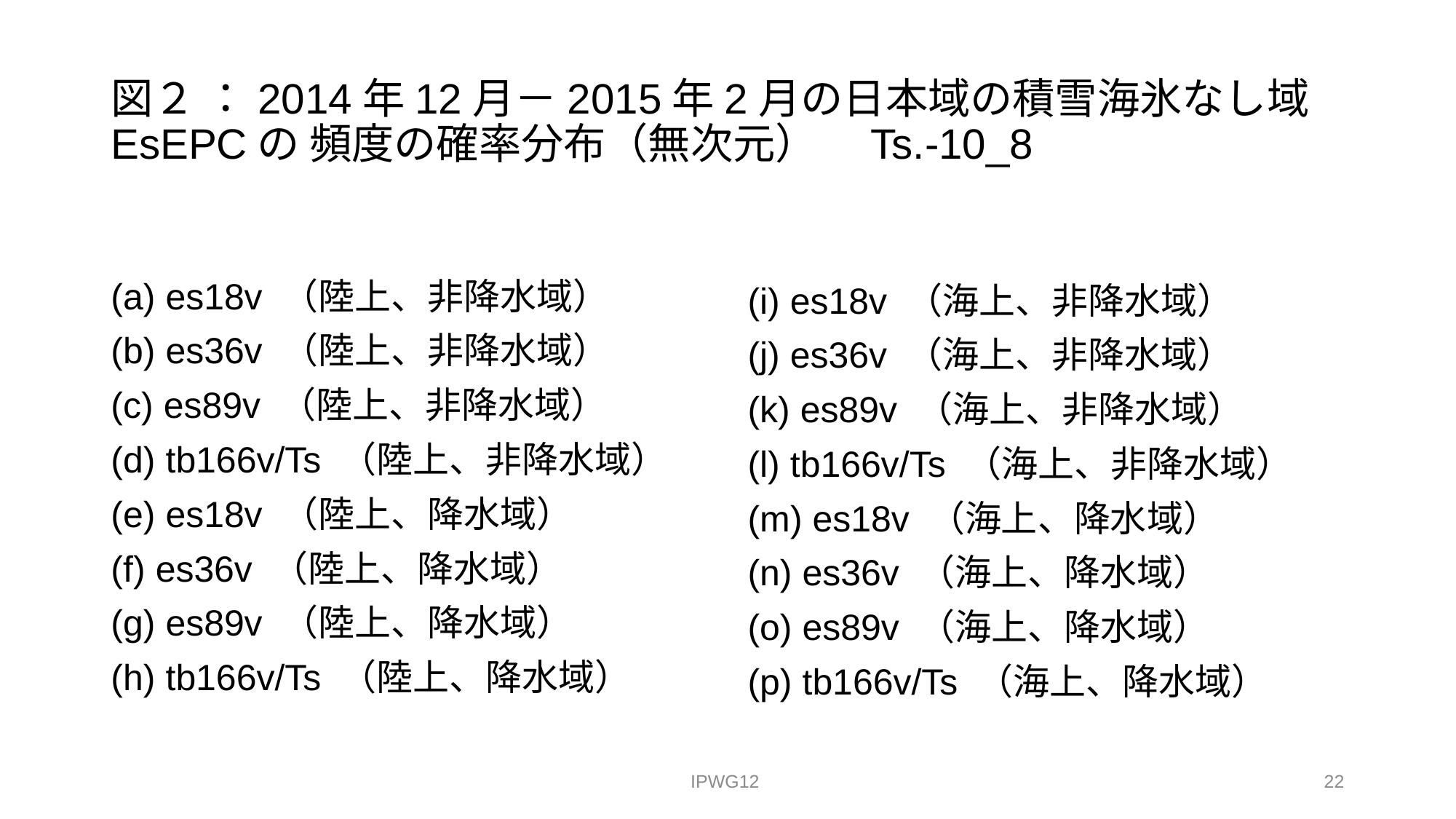

# 図２ ：2014年12月－2015年2月の日本域の積雪海氷なし域EsEPCの 頻度の確率分布（無次元）　Ts.-10_8

(a) es18v （陸上、非降水域）
(b) es36v （陸上、非降水域）
(c) es89v （陸上、非降水域）
(d) tb166v/Ts （陸上、非降水域）
(e) es18v （陸上、降水域）
(f) es36v （陸上、降水域）
(g) es89v （陸上、降水域）
(h) tb166v/Ts （陸上、降水域）

(i) es18v （海上、非降水域）
(j) es36v （海上、非降水域）
(k) es89v （海上、非降水域）
(l) tb166v/Ts （海上、非降水域）
(m) es18v （海上、降水域）
(n) es36v （海上、降水域）
(o) es89v （海上、降水域）
(p) tb166v/Ts （海上、降水域）

IPWG12
22